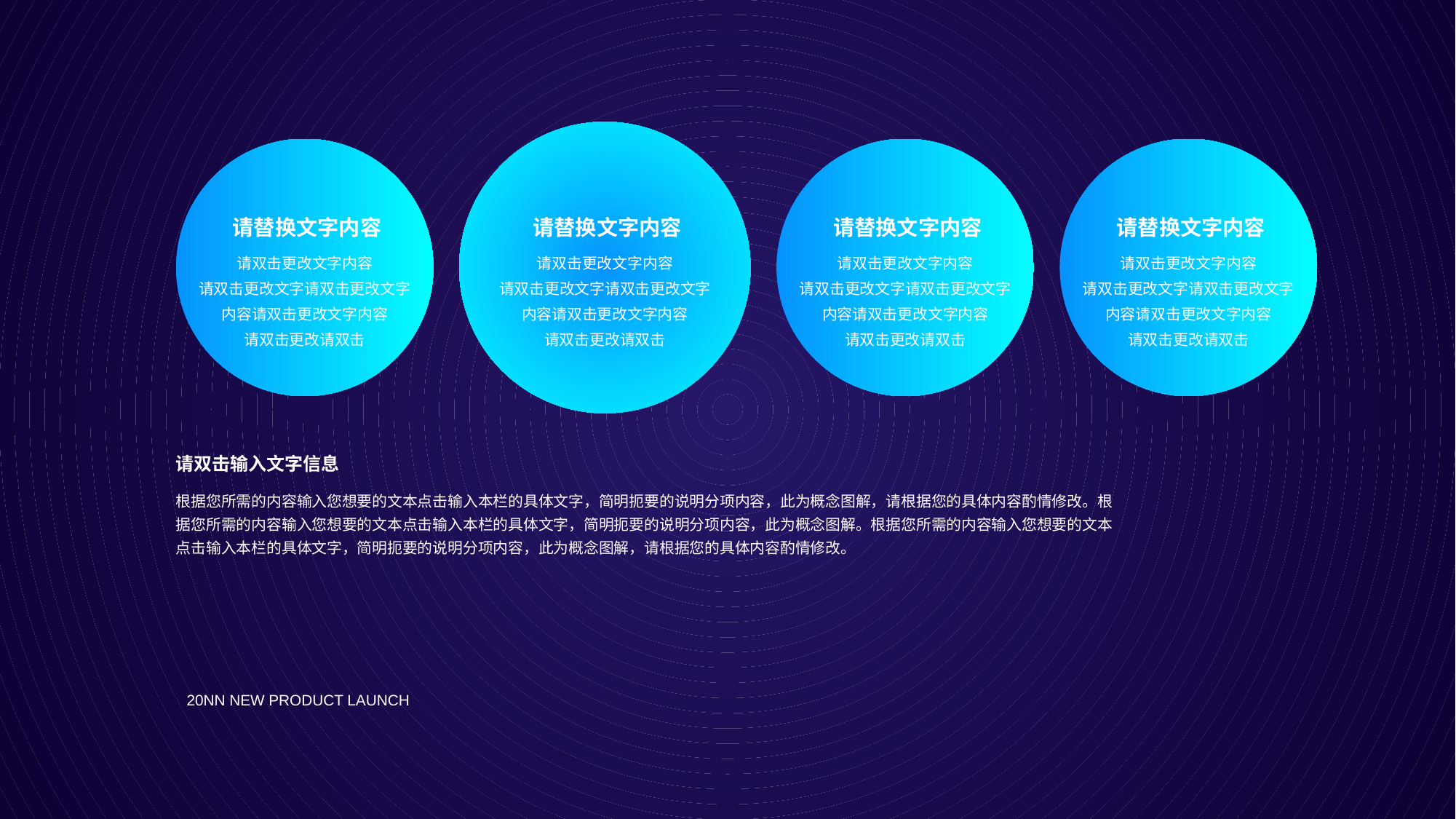

请替换文字内容
请替换文字内容
请替换文字内容
请替换文字内容
请双击更改文字内容
请双击更改文字请双击更改文字
内容请双击更改文字内容
请双击更改请双击
请双击更改文字内容
请双击更改文字请双击更改文字
内容请双击更改文字内容
请双击更改请双击
请双击更改文字内容
请双击更改文字请双击更改文字
内容请双击更改文字内容
请双击更改请双击
请双击更改文字内容
请双击更改文字请双击更改文字
内容请双击更改文字内容
请双击更改请双击
请双击输入文字信息
根据您所需的内容输入您想要的文本点击输入本栏的具体文字，简明扼要的说明分项内容，此为概念图解，请根据您的具体内容酌情修改。根据您所需的内容输入您想要的文本点击输入本栏的具体文字，简明扼要的说明分项内容，此为概念图解。根据您所需的内容输入您想要的文本点击输入本栏的具体文字，简明扼要的说明分项内容，此为概念图解，请根据您的具体内容酌情修改。
20NN New product launch